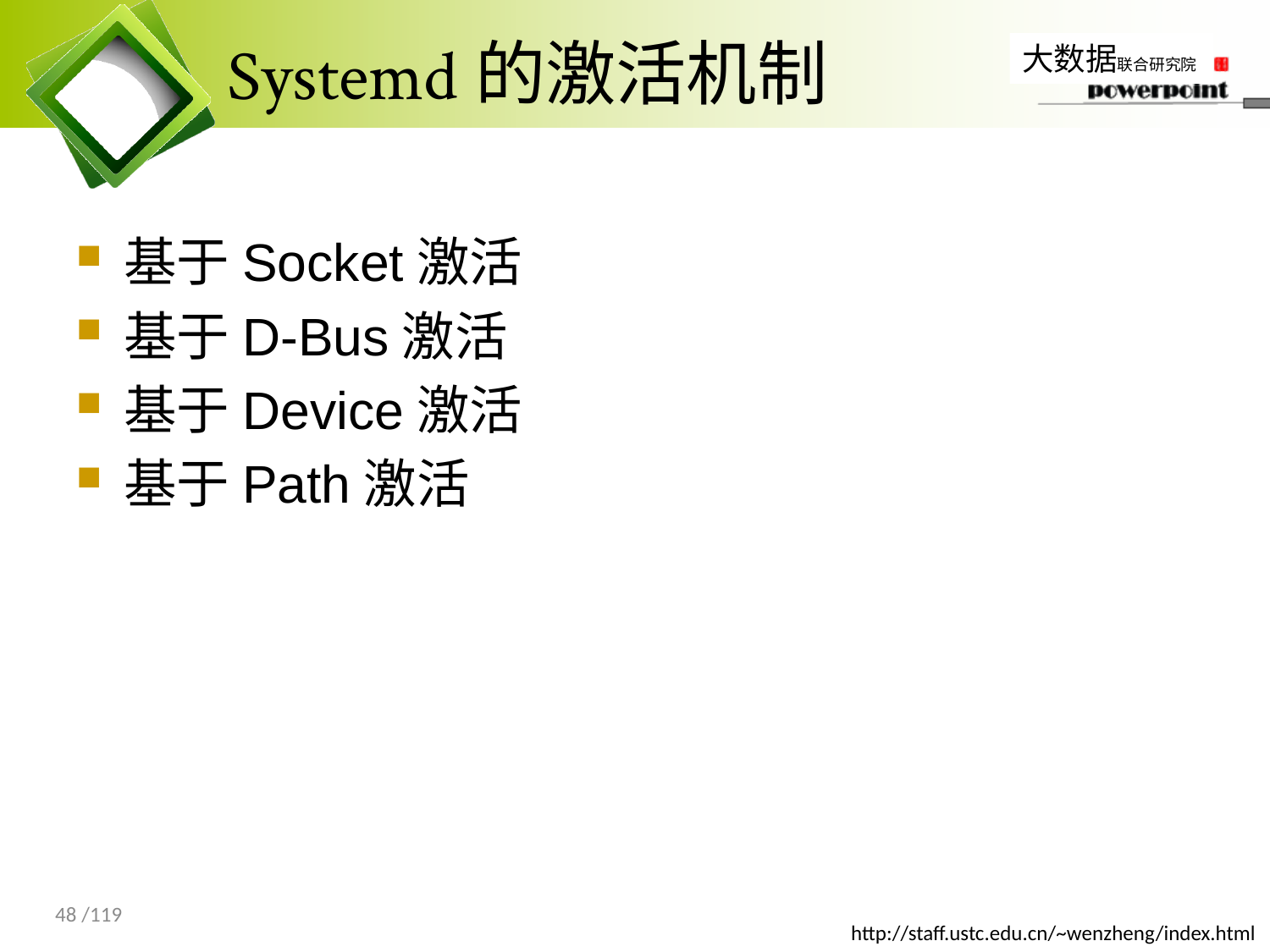

# Systemd的激活机制

基于Socket激活
基于D-Bus激活
基于Device激活
基于Path激活
48